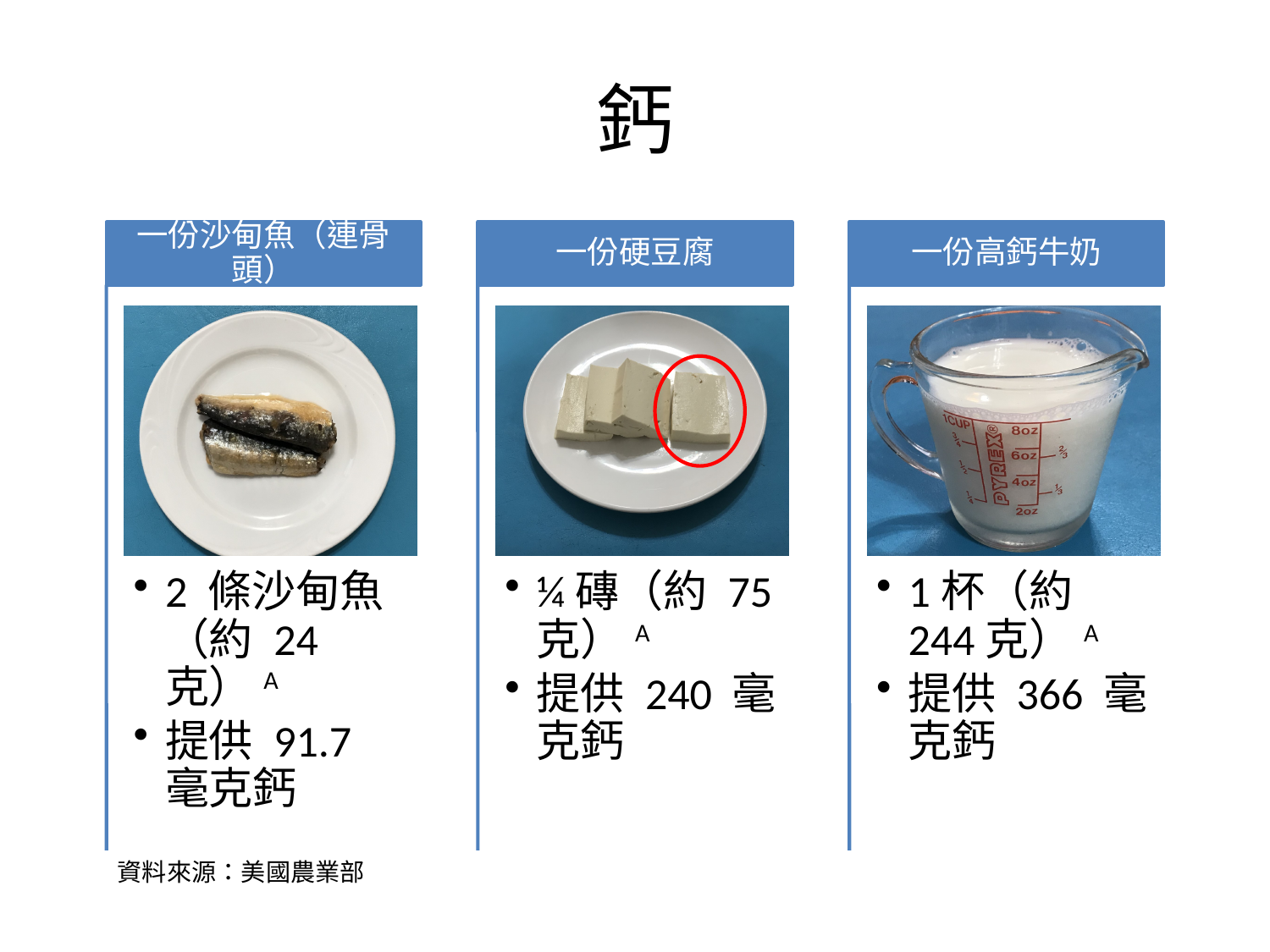

# 鈣
2 條沙甸魚（約 24
克）A
提供 91.7 毫克鈣
一份沙甸魚（連骨頭）
¼磚（約 75
克）A
提供 240 毫克鈣
一份硬豆腐
1杯（約 244克）A
提供 366 毫克鈣
一份高鈣牛奶

資料來源：美國農業部